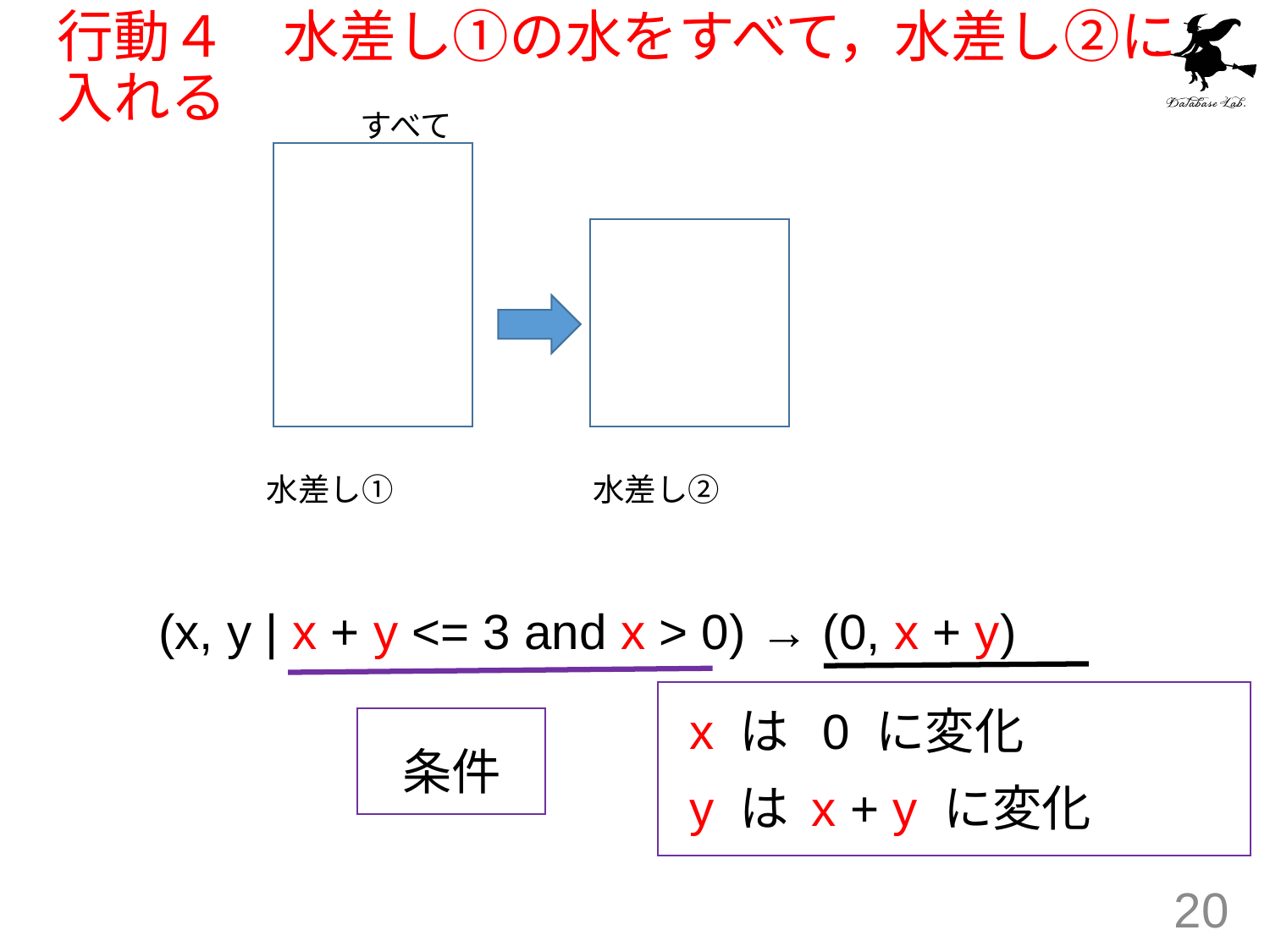

# 行動４　水差し①の水をすべて，水差し②に入れる
すべて

水差し①
水差し②
(x, y | x + y <= 3 and x > 0) → (0, x + y)

x は  0 に変化
y は x + y に変化

条件
20